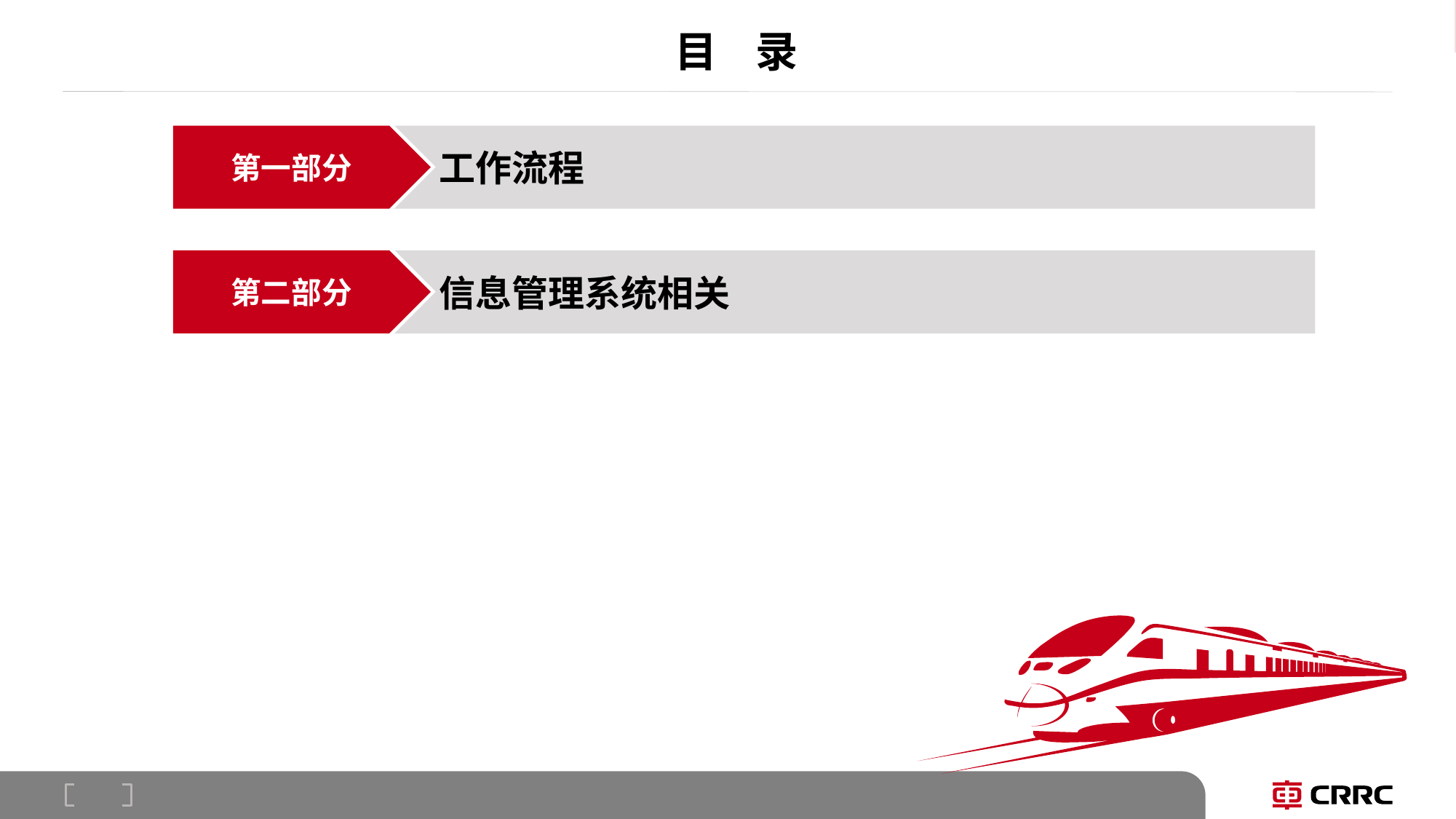

# 目    录
第一部分
工作流程
第二部分
信息管理系统相关

2